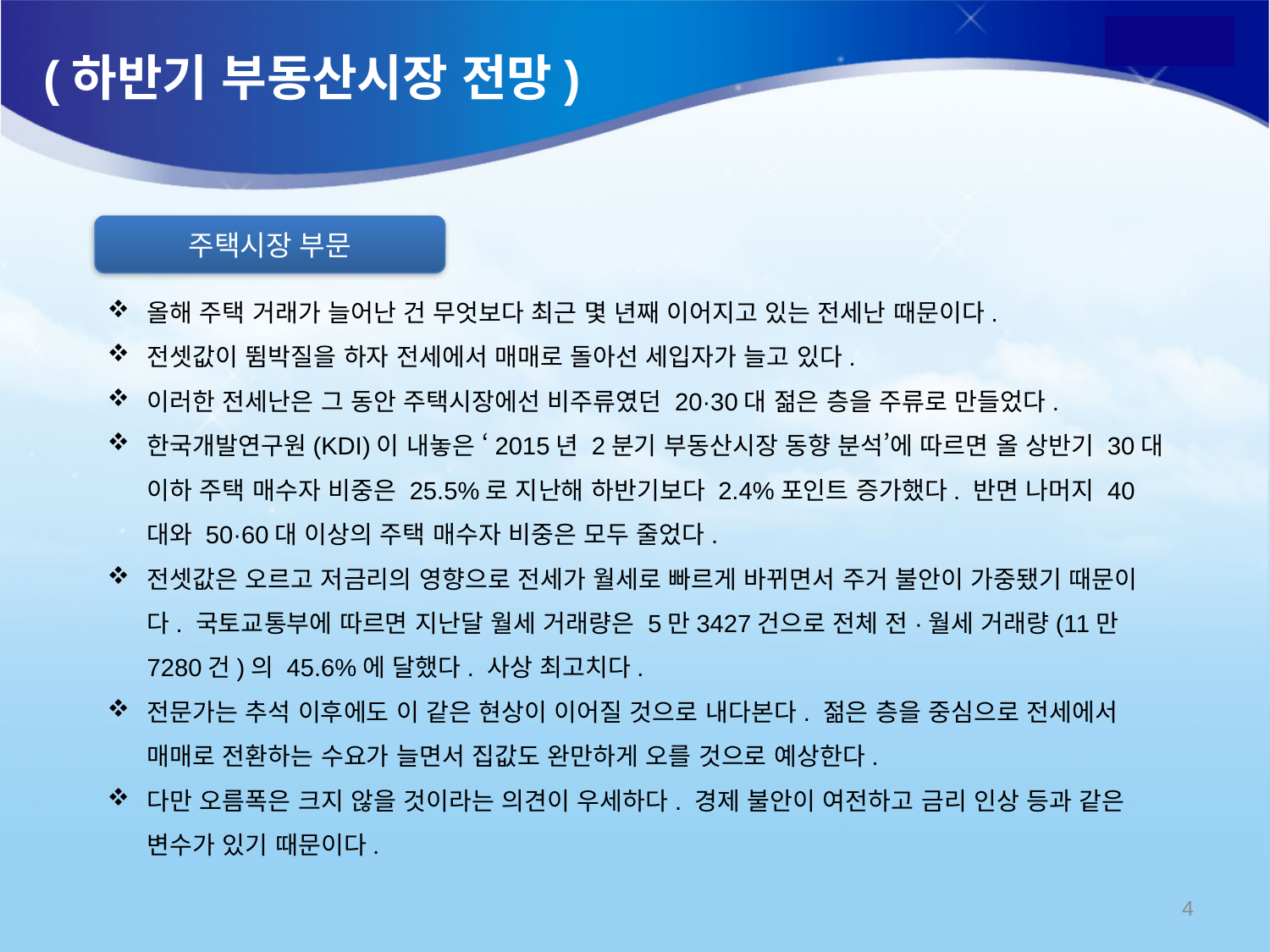

(하반기 부동산시장 전망)
주택시장 부문
올해 주택 거래가 늘어난 건 무엇보다 최근 몇 년째 이어지고 있는 전세난 때문이다.
전셋값이 뜀박질을 하자 전세에서 매매로 돌아선 세입자가 늘고 있다.
이러한 전세난은 그 동안 주택시장에선 비주류였던 20·30대 젊은 층을 주류로 만들었다.
한국개발연구원(KDI)이 내놓은 ‘2015년 2분기 부동산시장 동향 분석’에 따르면 올 상반기 30대 이하 주택 매수자 비중은 25.5%로 지난해 하반기보다 2.4%포인트 증가했다. 반면 나머지 40대와 50·60대 이상의 주택 매수자 비중은 모두 줄었다.
전셋값은 오르고 저금리의 영향으로 전세가 월세로 빠르게 바뀌면서 주거 불안이 가중됐기 때문이다. 국토교통부에 따르면 지난달 월세 거래량은 5만3427건으로 전체 전·월세 거래량(11만7280건)의 45.6%에 달했다. 사상 최고치다.
전문가는 추석 이후에도 이 같은 현상이 이어질 것으로 내다본다. 젊은 층을 중심으로 전세에서 매매로 전환하는 수요가 늘면서 집값도 완만하게 오를 것으로 예상한다.
다만 오름폭은 크지 않을 것이라는 의견이 우세하다. 경제 불안이 여전하고 금리 인상 등과 같은 변수가 있기 때문이다.
4